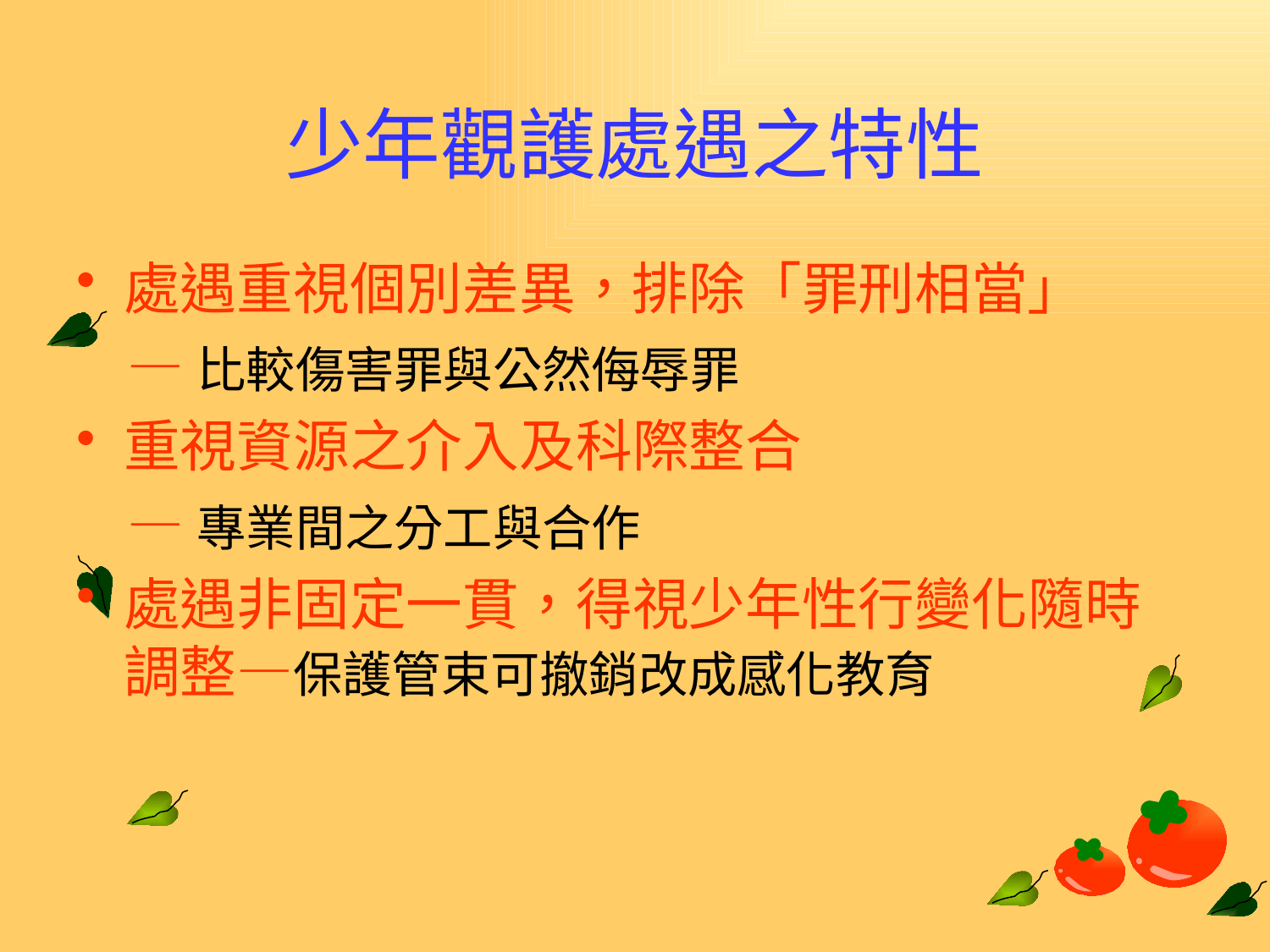

# 少年觀護處遇之特性
處遇重視個別差異，排除「罪刑相當」
    —比較傷害罪與公然侮辱罪
重視資源之介入及科際整合
    —專業間之分工與合作
處遇非固定一貫，得視少年性行變化隨時調整—保護管束可撤銷改成感化教育